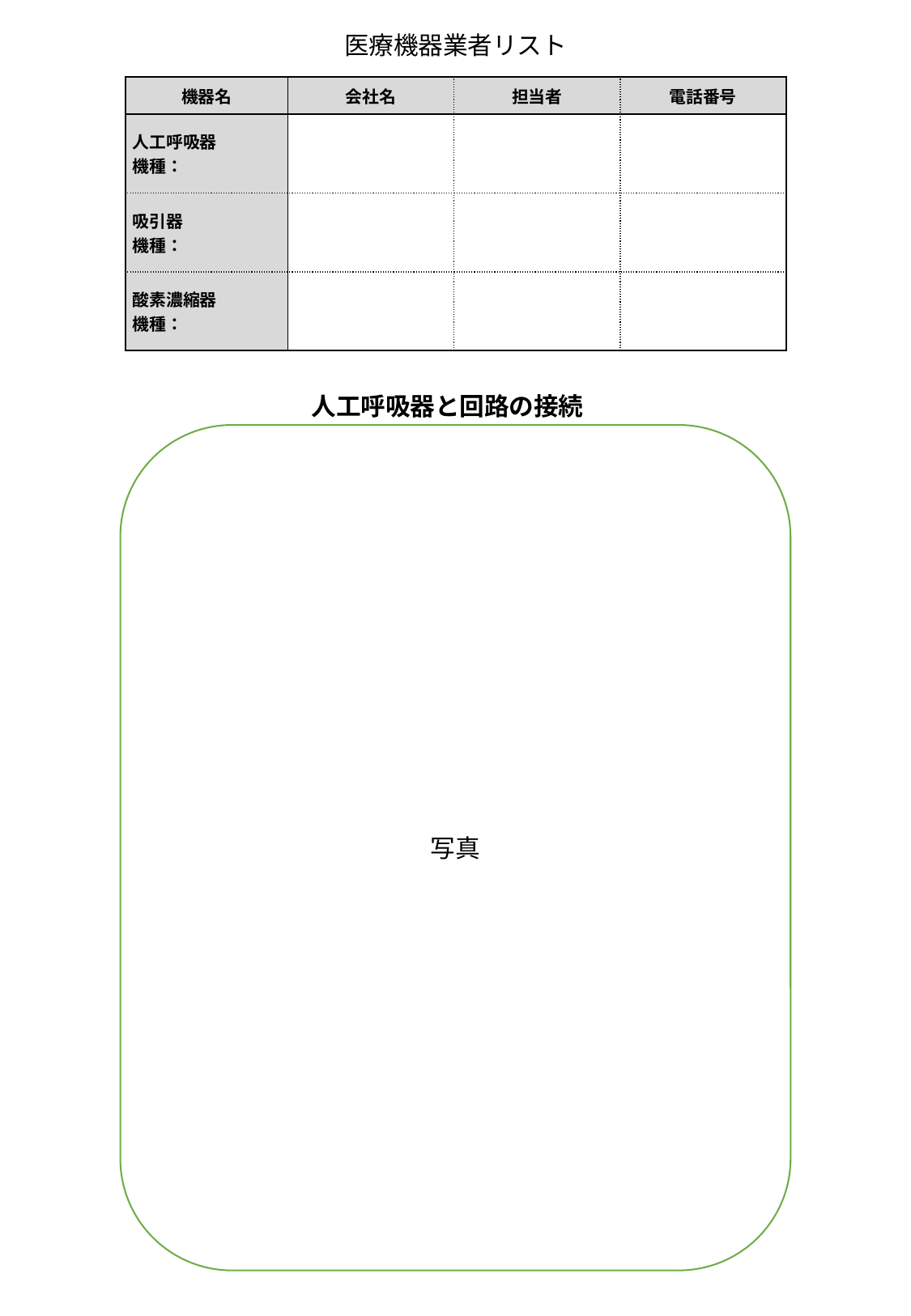

医療機器業者リスト
| 機器名 | 会社名 | 担当者 | 電話番号 |
| --- | --- | --- | --- |
| 人工呼吸器 機種： |  |  |  |
| 吸引器 機種： |  |  |  |
| 酸素濃縮器 機種： |  |  |  |
人工呼吸器と回路の接続
写真